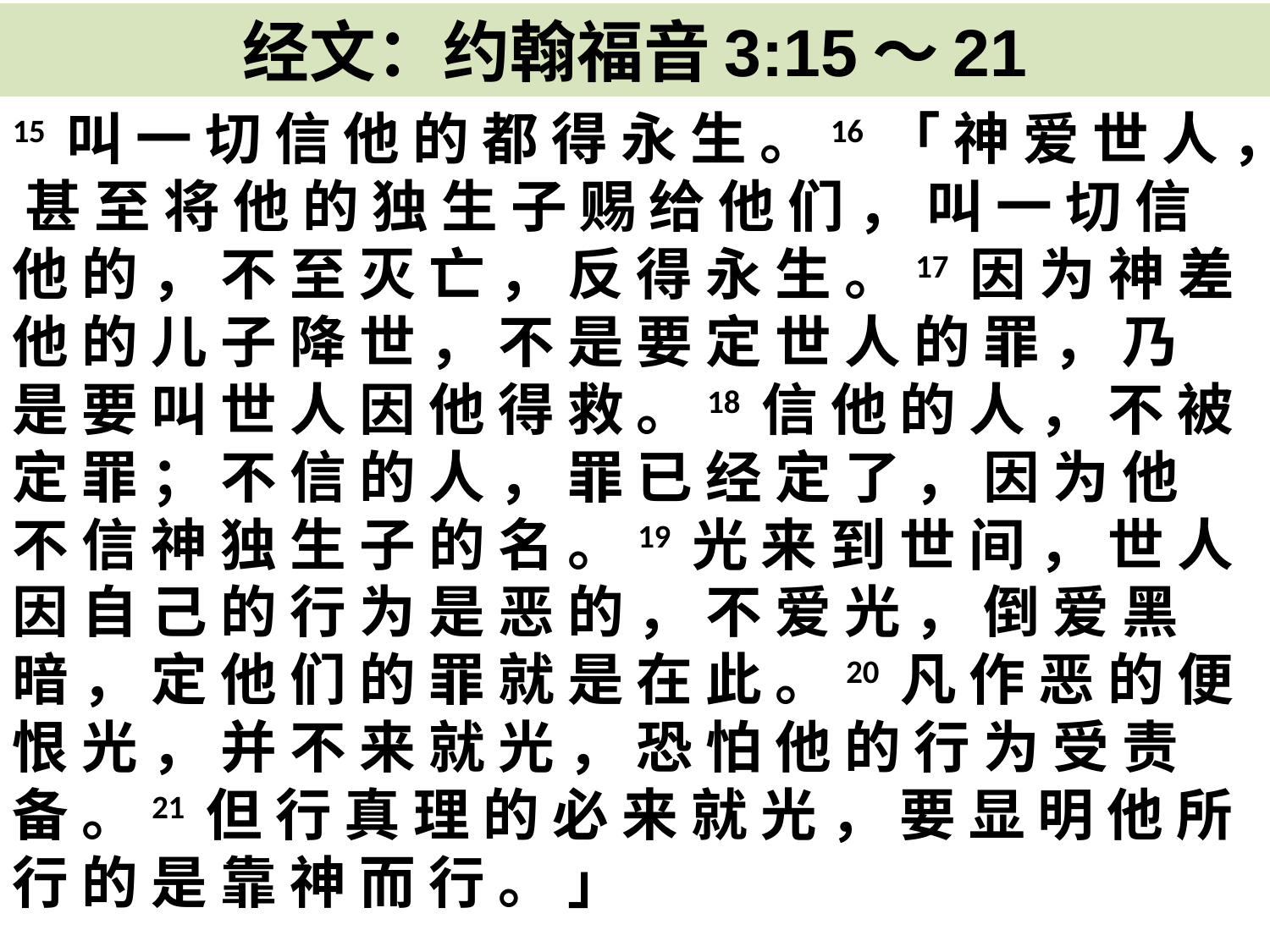

# 经文：约翰福音3:15～21
15 叫 一 切 信 他 的 都 得 永 生 。16 「 神 爱 世 人 ， 甚 至 将 他 的 独 生 子 赐 给 他 们 ， 叫 一 切 信 他 的 ， 不 至 灭 亡 ， 反 得 永 生 。17 因 为 神 差 他 的 儿 子 降 世 ， 不 是 要 定 世 人 的 罪 ， 乃 是 要 叫 世 人 因 他 得 救 。18 信 他 的 人 ， 不 被 定 罪 ； 不 信 的 人 ， 罪 已 经 定 了 ， 因 为 他 不 信 神 独 生 子 的 名 。19 光 来 到 世 间 ， 世 人 因 自 己 的 行 为 是 恶 的 ， 不 爱 光 ， 倒 爱 黑 暗 ， 定 他 们 的 罪 就 是 在 此 。20 凡 作 恶 的 便 恨 光 ， 并 不 来 就 光 ， 恐 怕 他 的 行 为 受 责 备 。21 但 行 真 理 的 必 来 就 光 ， 要 显 明 他 所 行 的 是 靠 神 而 行 。 」